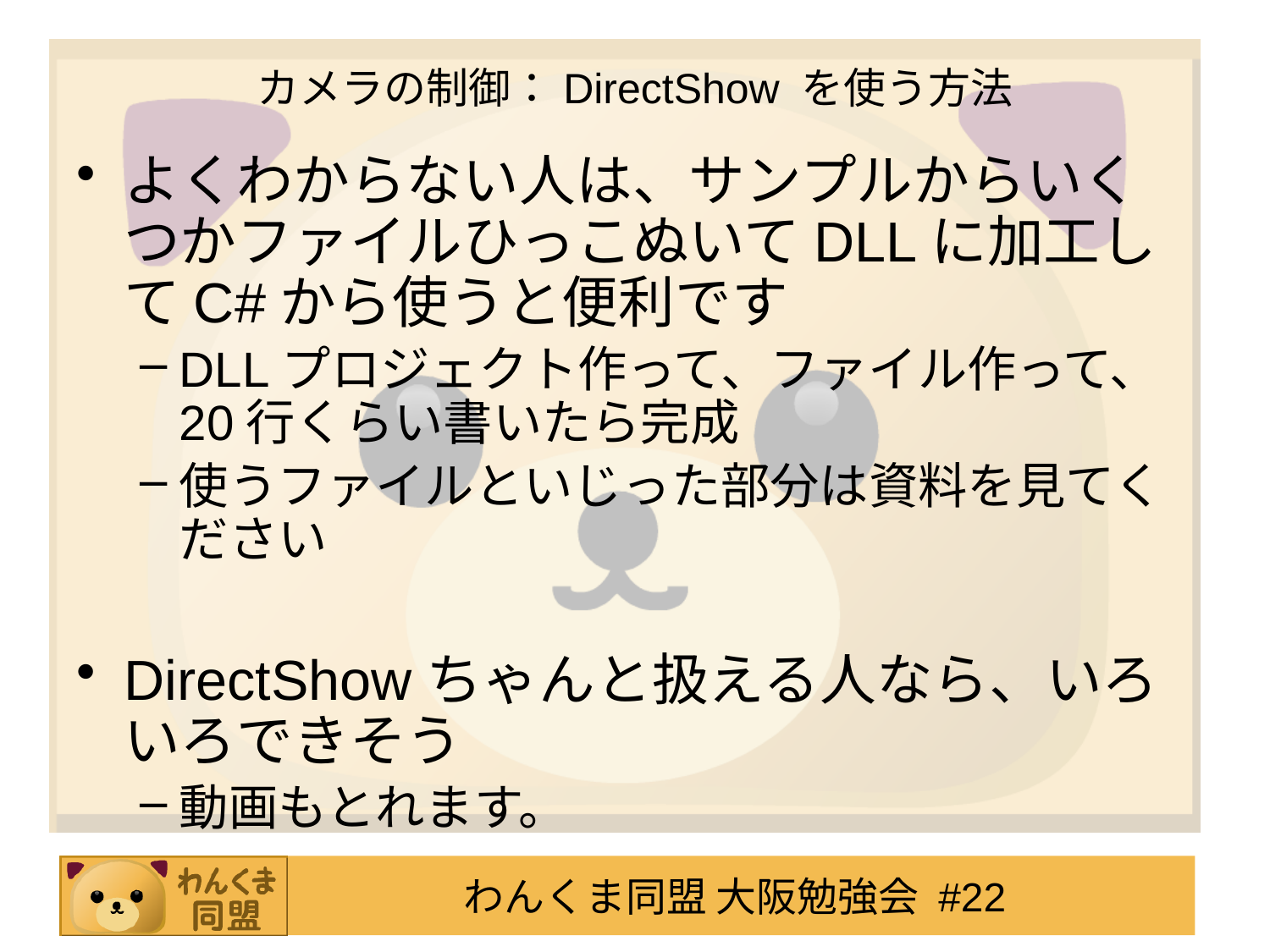

# カメラの制御：DirectShow を使う方法
よくわからない人は、サンプルからいくつかファイルひっこぬいてDLLに加工してC#から使うと便利です
DLLプロジェクト作って、ファイル作って、20行くらい書いたら完成
使うファイルといじった部分は資料を見てください

DirectShowちゃんと扱える人なら、いろいろできそう
動画もとれます。